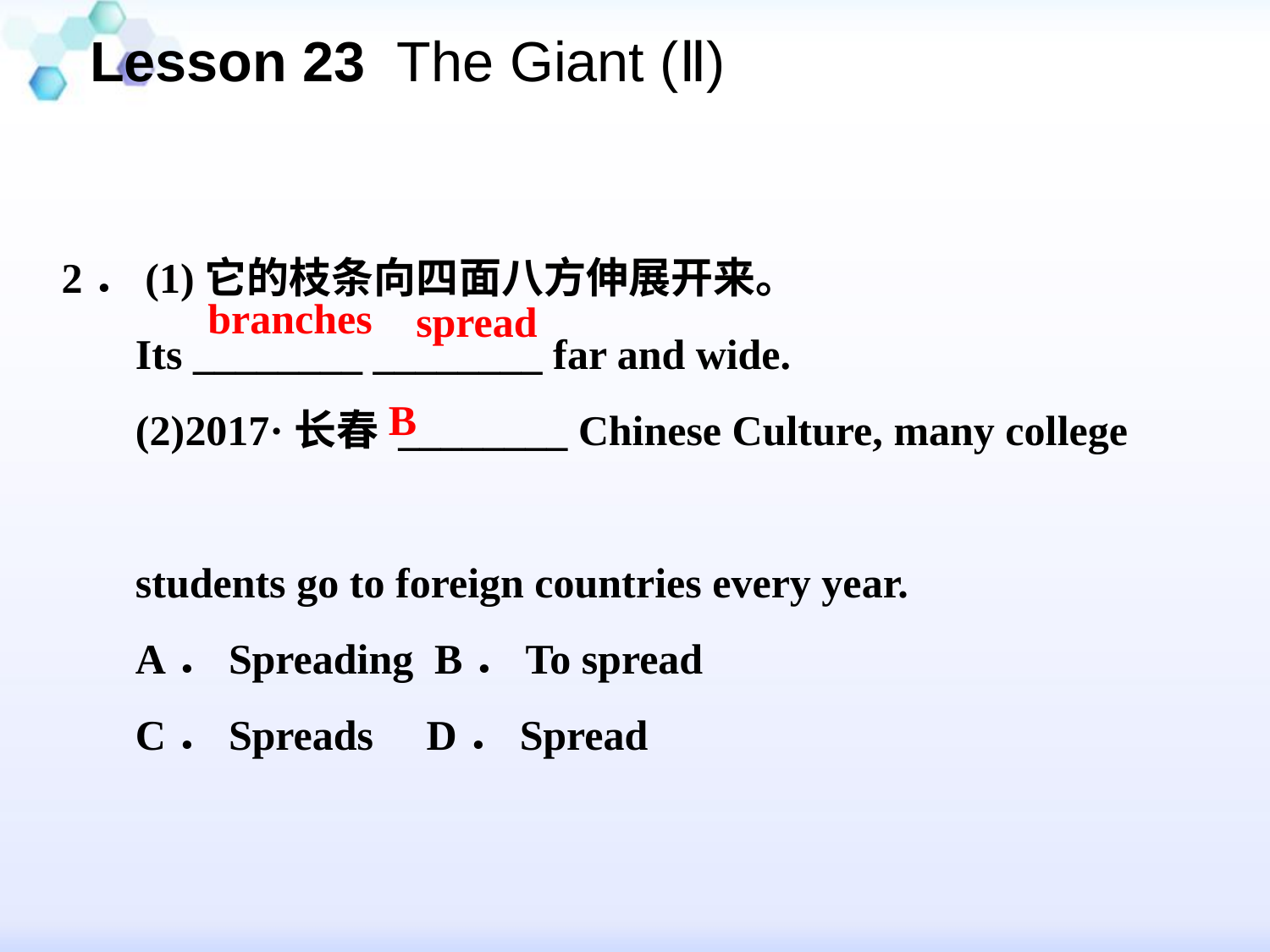

Lesson 23  The Giant (Ⅱ)
#
2．(1)它的枝条向四面八方伸展开来。
       Its ________ ________ far and wide.
       (2)2017·长春 ________ Chinese Culture, many college
       students go to foreign countries every year.
       A．Spreading  B．To spread
       C．Spreads     D．Spread

branches
spread
B